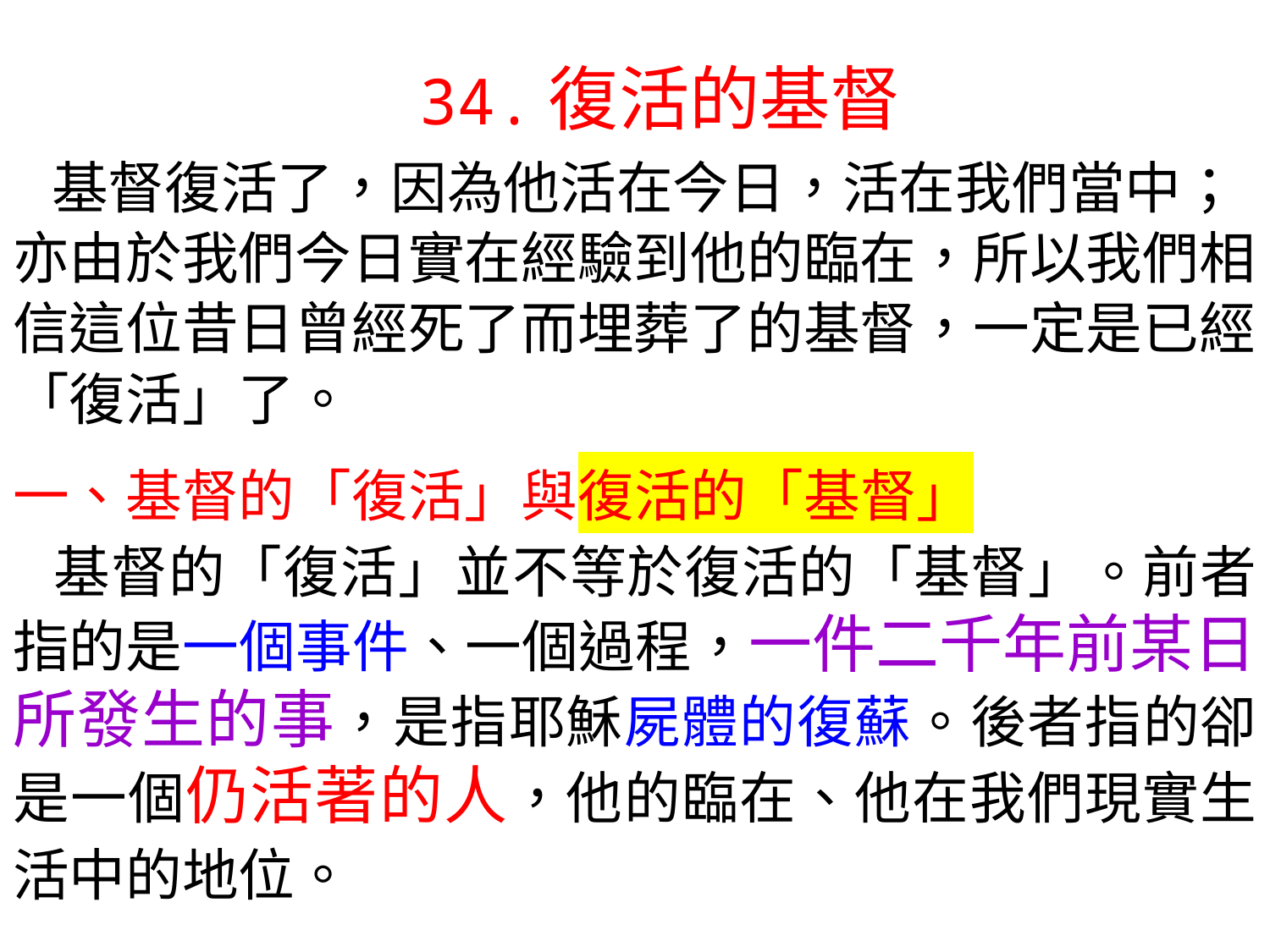

34.復活的基督
  基督復活了，因為他活在今日，活在我們當中；亦由於我們今日實在經驗到他的臨在，所以我們相信這位昔日曾經死了而埋葬了的基督，一定是已經「復活」了。
一、基督的「復活」與復活的「基督」
  基督的「復活」並不等於復活的「基督」。前者指的是一個事件、一個過程，一件二千年前某日所發生的事，是指耶穌屍體的復蘇。後者指的卻是一個仍活著的人，他的臨在、他在我們現實生活中的地位。